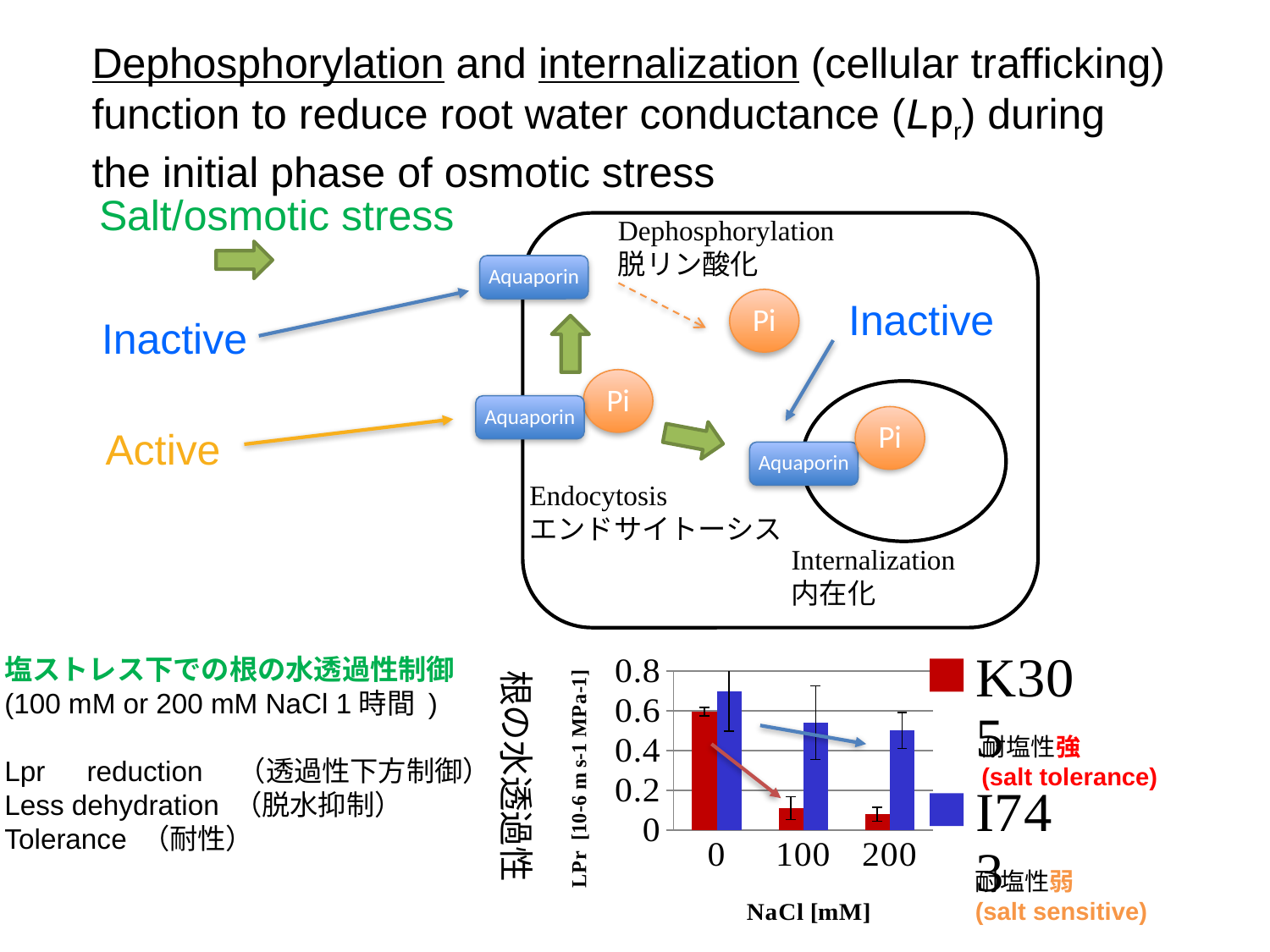

Dephosphorylation and internalization (cellular trafficking) function to reduce root water conductance (Lpr) during the initial phase of osmotic stress
Salt/osmotic stress

Aquaporin
Pi

Pi

Aquaporin
Pi

Aquaporin
Inactive
Inactive
Active
Dephosphorylation
脱リン酸化
Endocytosis
エンドサイトーシス
Internalization
内在化

### Chart

| Category | K305 | I743 |
|---|---|---|
| 0 | 0.5950000000000005 | 0.697777777777782 |
| 100 | 0.11000000000000018 | 0.54 |
| 200 | 0.08000000000000022 | 0.50125 |
塩ストレス下での根の水透過性制御
(100 mM or 200 mM NaCl 1時間 )

Lpr　reduction　（透過性下方制御）
Less dehydration （脱水抑制）
Tolerance （耐性）

根の水透過性
耐塩性強
(salt tolerance)
耐塩性弱
(salt sensitive)